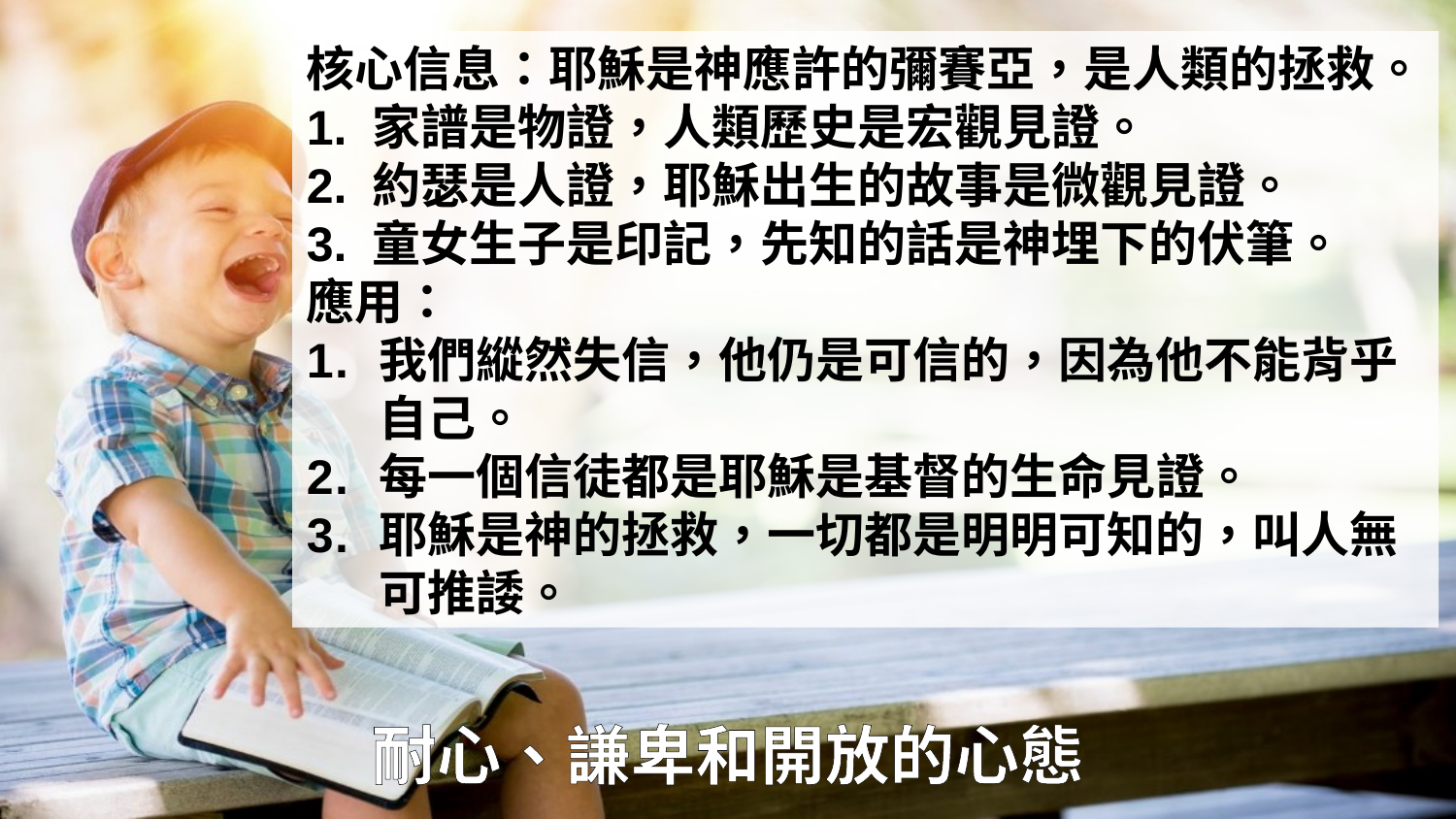

核心信息：耶穌是神應許的彌賽亞，是人類的拯救。
1. 家譜是物證，人類歷史是宏觀見證。
2. 約瑟是人證，耶穌出生的故事是微觀見證。
3. 童女生子是印記，先知的話是神埋下的伏筆。
應用：
我們縱然失信，他仍是可信的，因為他不能背乎自己。
每一個信徒都是耶穌是基督的生命見證。
耶穌是神的拯救，一切都是明明可知的，叫人無可推諉。
# 耐心、謙卑和開放的心態